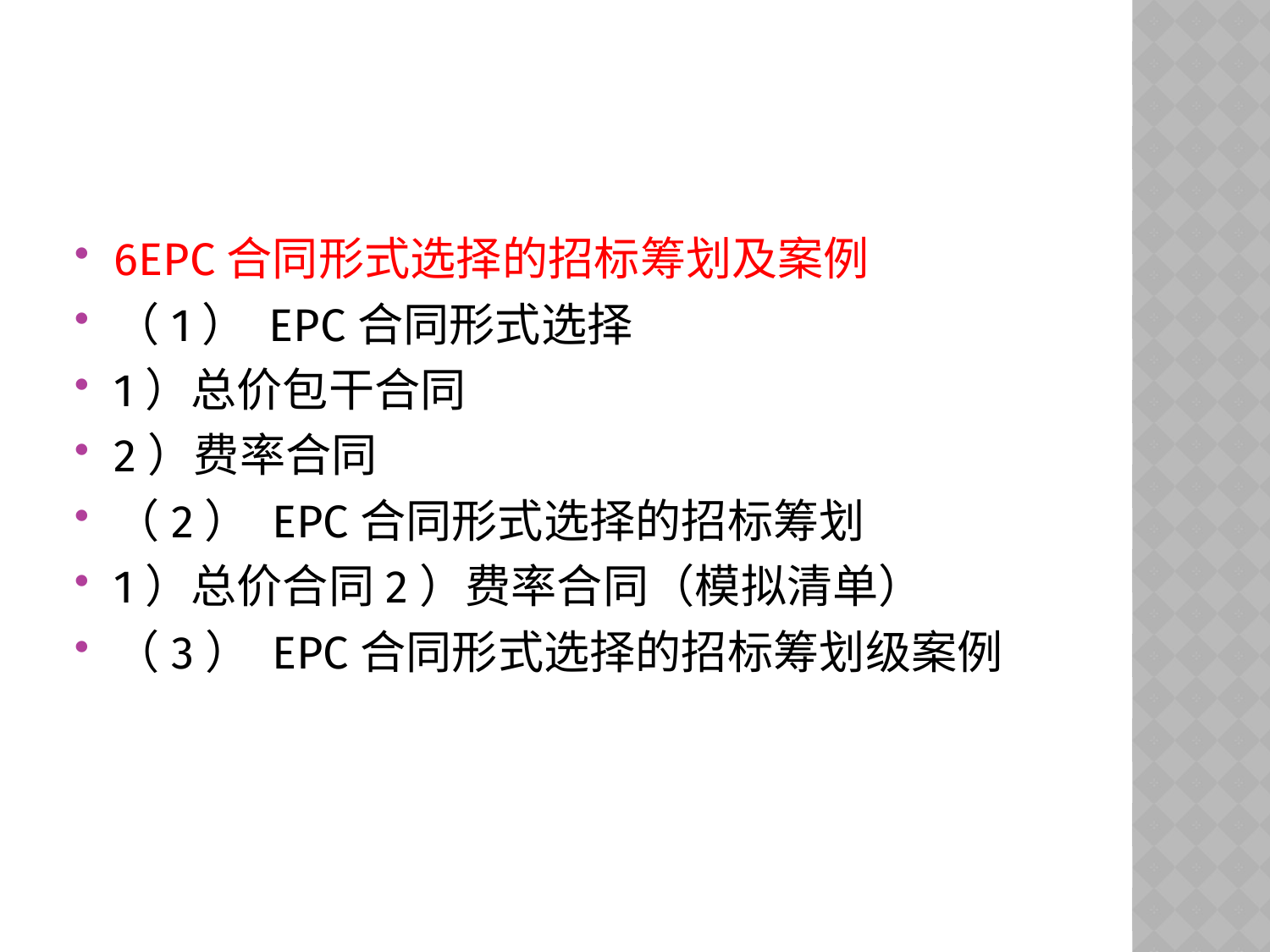

#
6EPC合同形式选择的招标筹划及案例
（1） EPC合同形式选择
1）总价包干合同
2）费率合同
（2） EPC合同形式选择的招标筹划
1）总价合同2）费率合同（模拟清单）
（3） EPC合同形式选择的招标筹划级案例